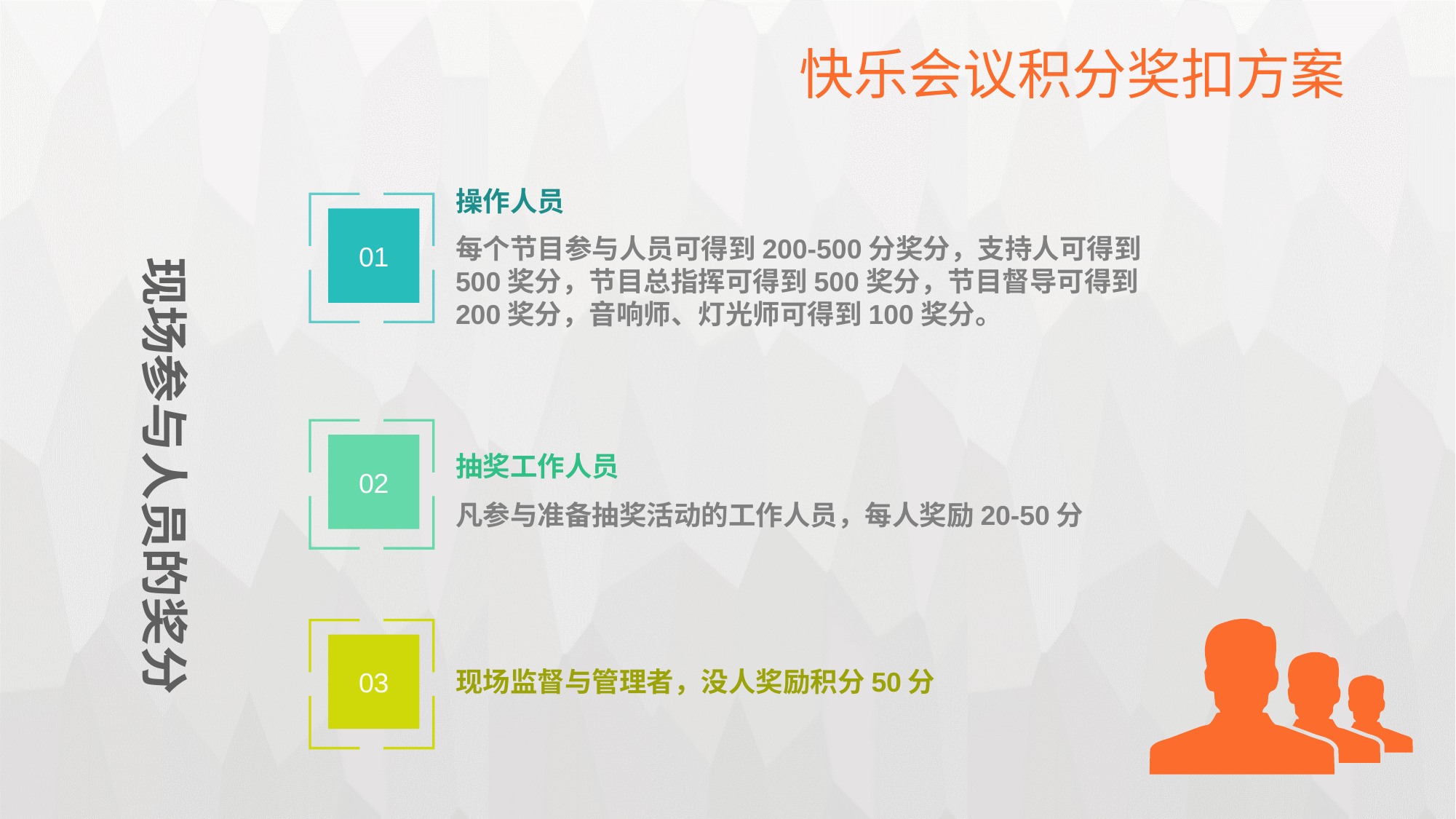

快乐会议积分奖扣方案
操作人员

01
每个节目参与人员可得到200-500分奖分，支持人可得到500奖分，节目总指挥可得到500奖分，节目督导可得到200奖分，音响师、灯光师可得到100奖分。
现场参与人员的奖分

02
抽奖工作人员
凡参与准备抽奖活动的工作人员，每人奖励20-50分

03
现场监督与管理者，没人奖励积分50分